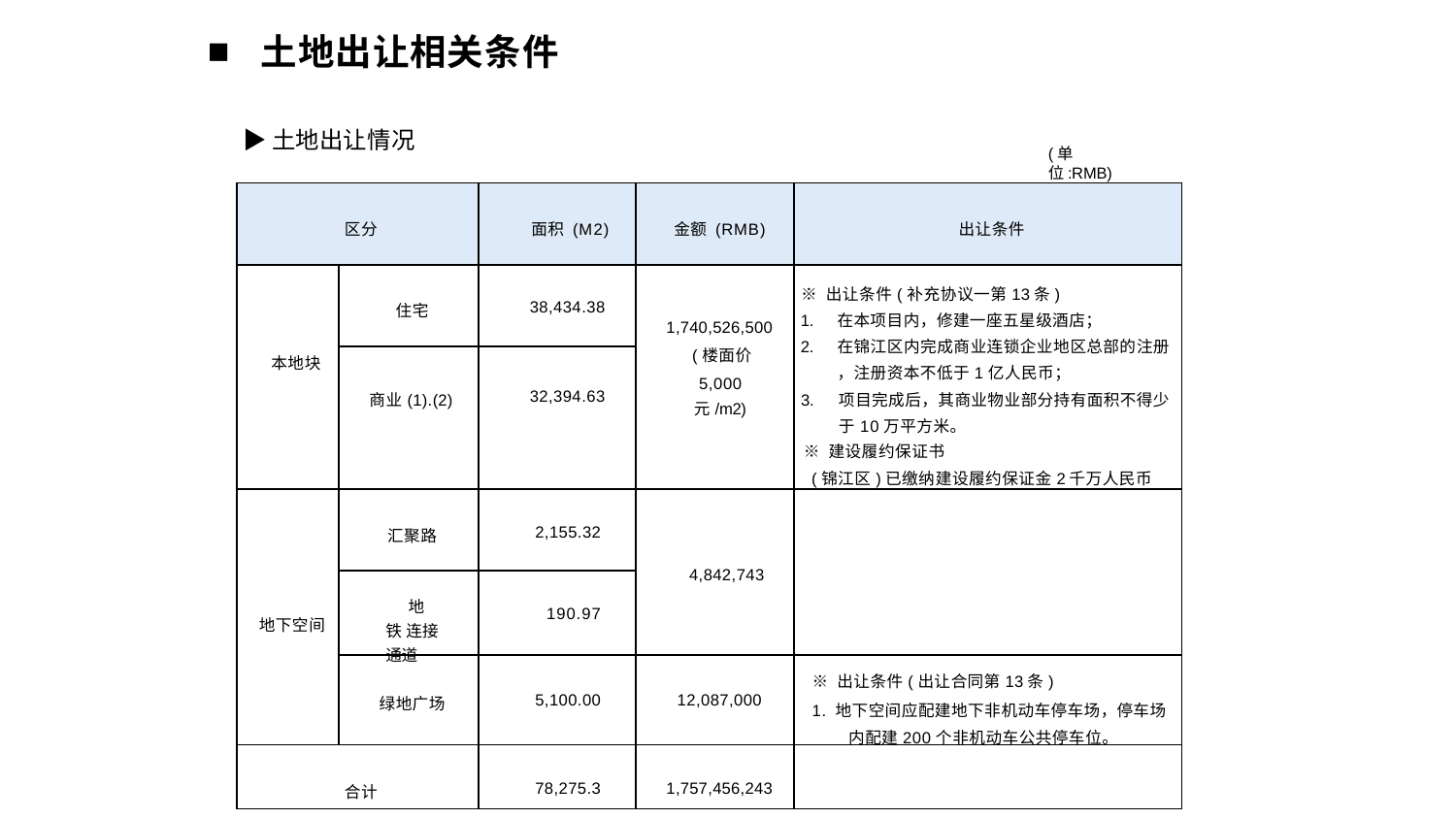

土地出让相关条件
▶土地出让情况
(单位:RMB)
| 区分 |  | 面积 (M2) | 金额 (RMB) | 出让条件 |
| --- | --- | --- | --- | --- |
| 本地块 | 住宅 | 38,434.38 | 1,740,526,500 (楼面价 5,000元/m2) | ※ 出让条件(补充协议一第13条) 在本项目内，修建一座五星级酒店； 在锦江区内完成商业连锁企业地区总部的注册 ，注册资本不低于1亿人民币； 项目完成后，其商业物业部分持有面积不得少 于10万平方米。 ※ 建设履约保证书 (锦江区)已缴纳建设履约保证金2千万人民币 |
|  | 商业(1).(2) | 32,394.63 |  |  |
| 地下空间 | 汇聚路 | 2,155.32 | 4,842,743 |  |
|  | 地铁 连接通道 | 190.97 |  |  |
|  | 绿地广场 | 5,100.00 | 12,087,000 | ※ 出让条件(出让合同第13条) 1. 地下空间应配建地下非机动车停车场，停车场 内配建200个非机动车公共停车位。 |
| 合计 |  | 78,275.3 | 1,757,456,243 |  |